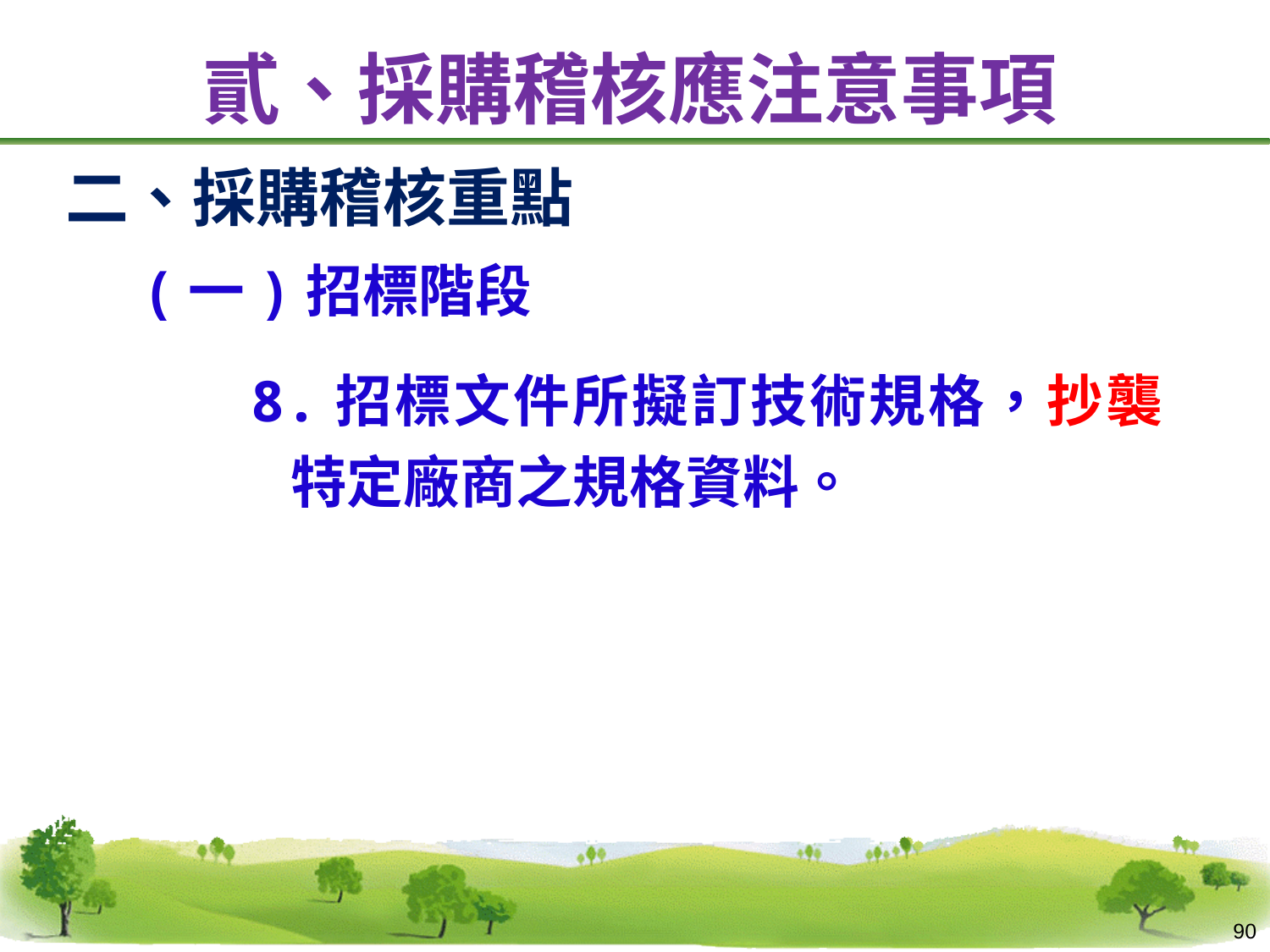

# 貳、採購稽核應注意事項
二、採購稽核重點
(一)招標階段
   8.招標文件所擬訂技術規格，抄襲特定廠商之規格資料。

90